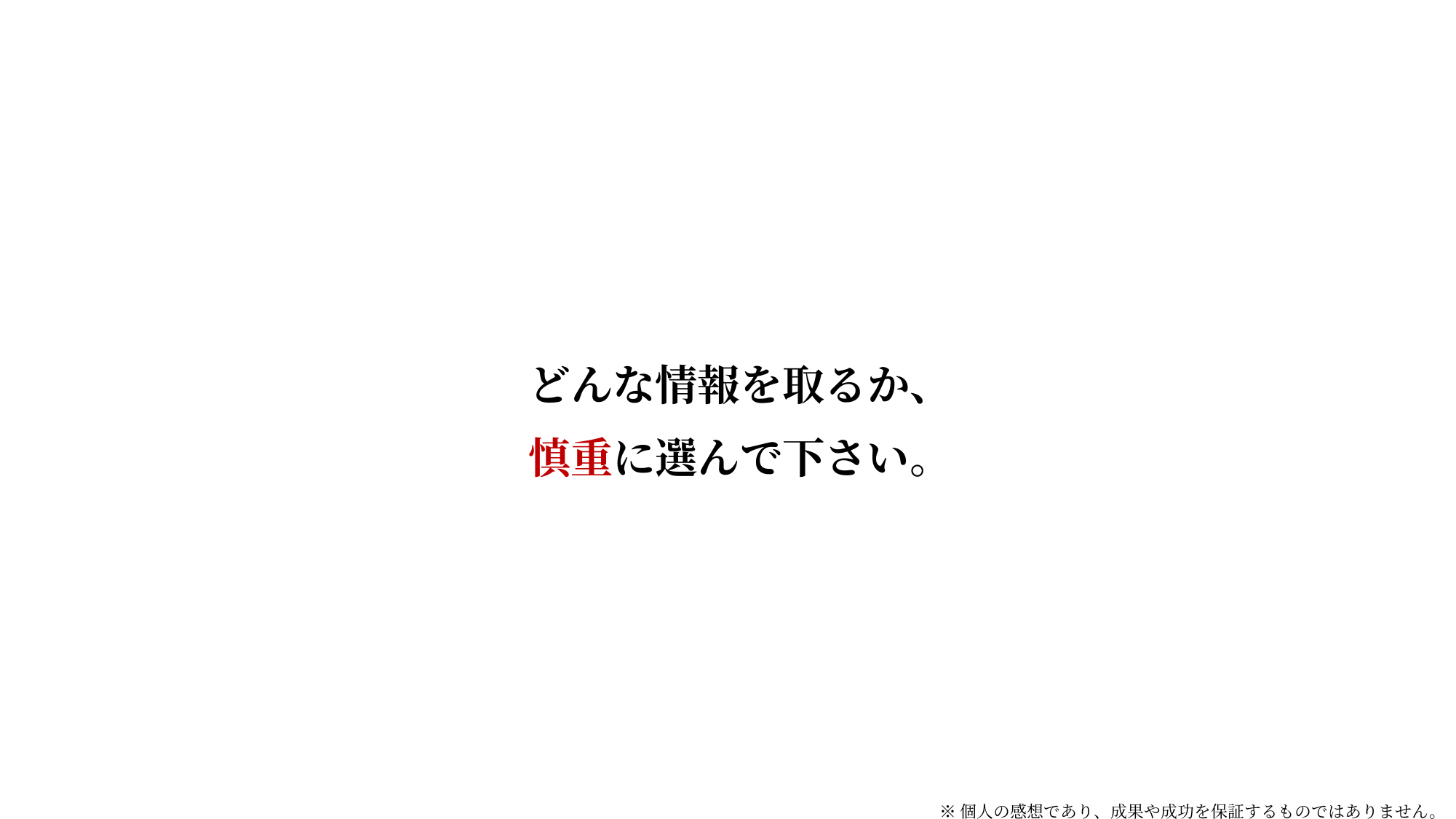

どんな情報を取るか、
慎重に選んで下さい。
※個人の感想であり、成果や成功を保証するものではありません。